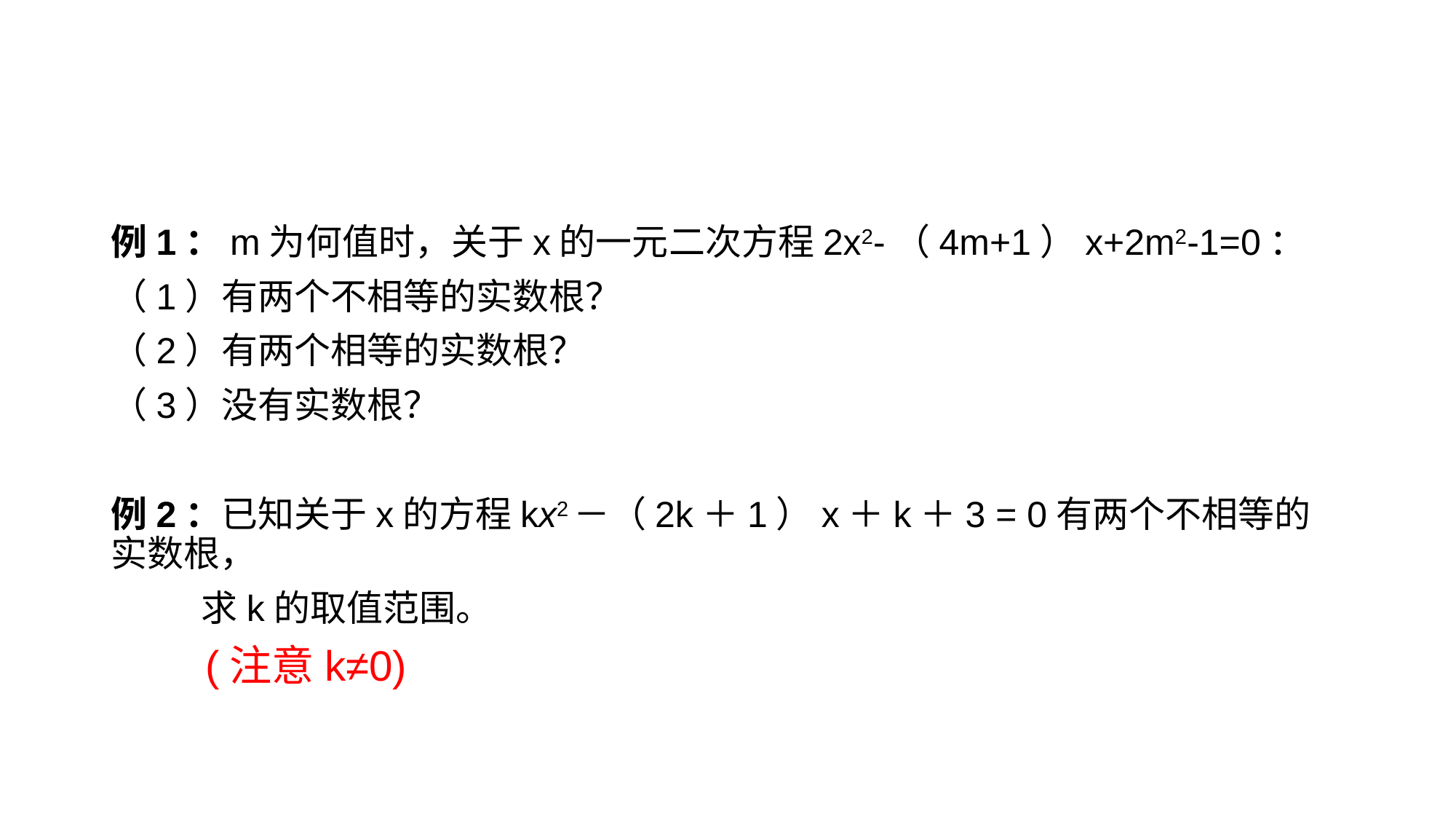

#
例1：m为何值时，关于x的一元二次方程2x2-（4m+1）x+2m2-1=0：
（1）有两个不相等的实数根？
（2）有两个相等的实数根？
（3）没有实数根？

例2：已知关于x的方程kx2－（2k＋1）x＋k＋3 = 0有两个不相等的实数根，
          求k的取值范围。
        (注意k≠0)